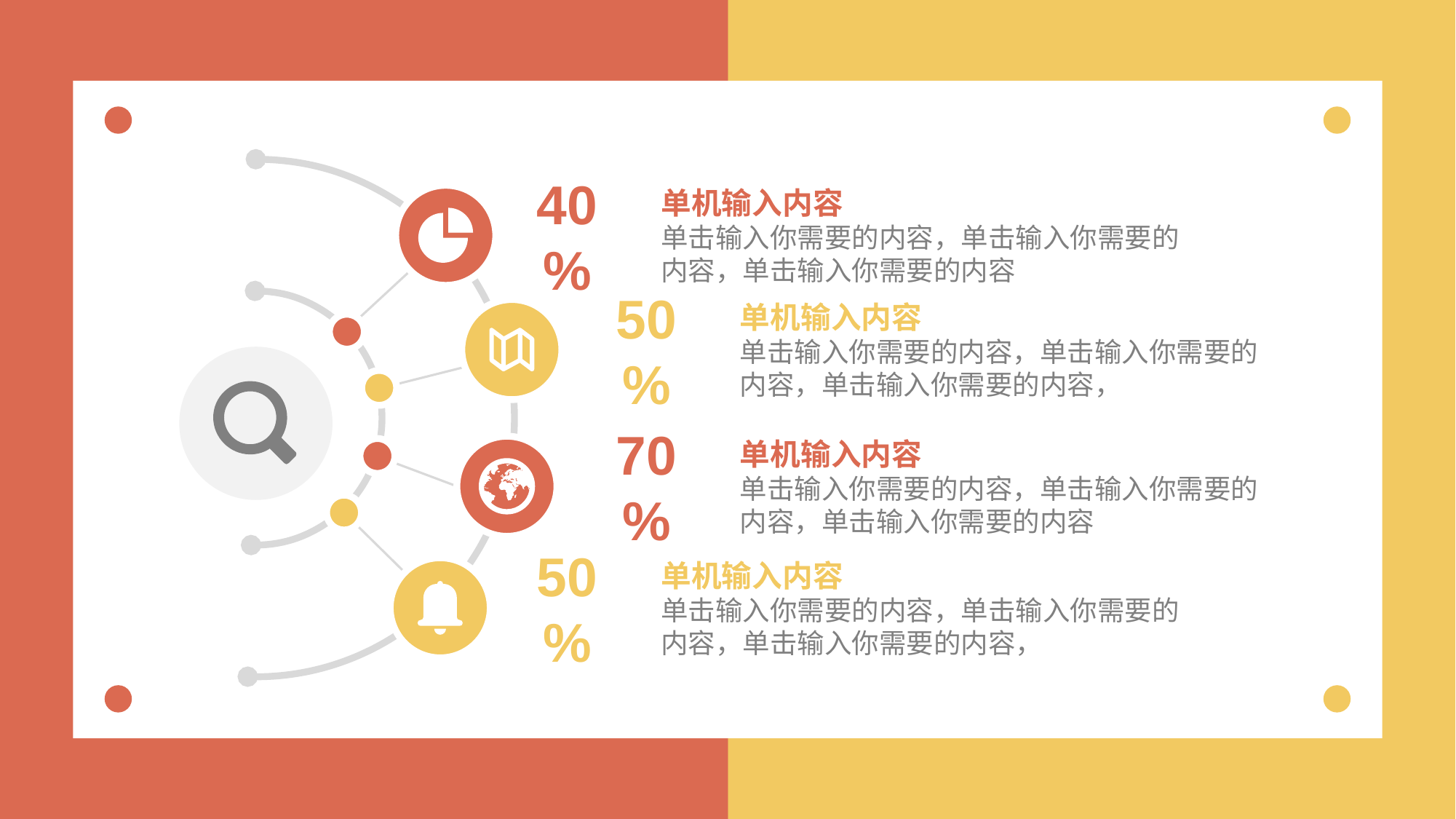

40%
单机输入内容
单击输入你需要的内容，单击输入你需要的内容，单击输入你需要的内容

50%

单机输入内容
单击输入你需要的内容，单击输入你需要的内容，单击输入你需要的内容，

70%
单机输入内容
单击输入你需要的内容，单击输入你需要的内容，单击输入你需要的内容

50%
单机输入内容
单击输入你需要的内容，单击输入你需要的内容，单击输入你需要的内容，